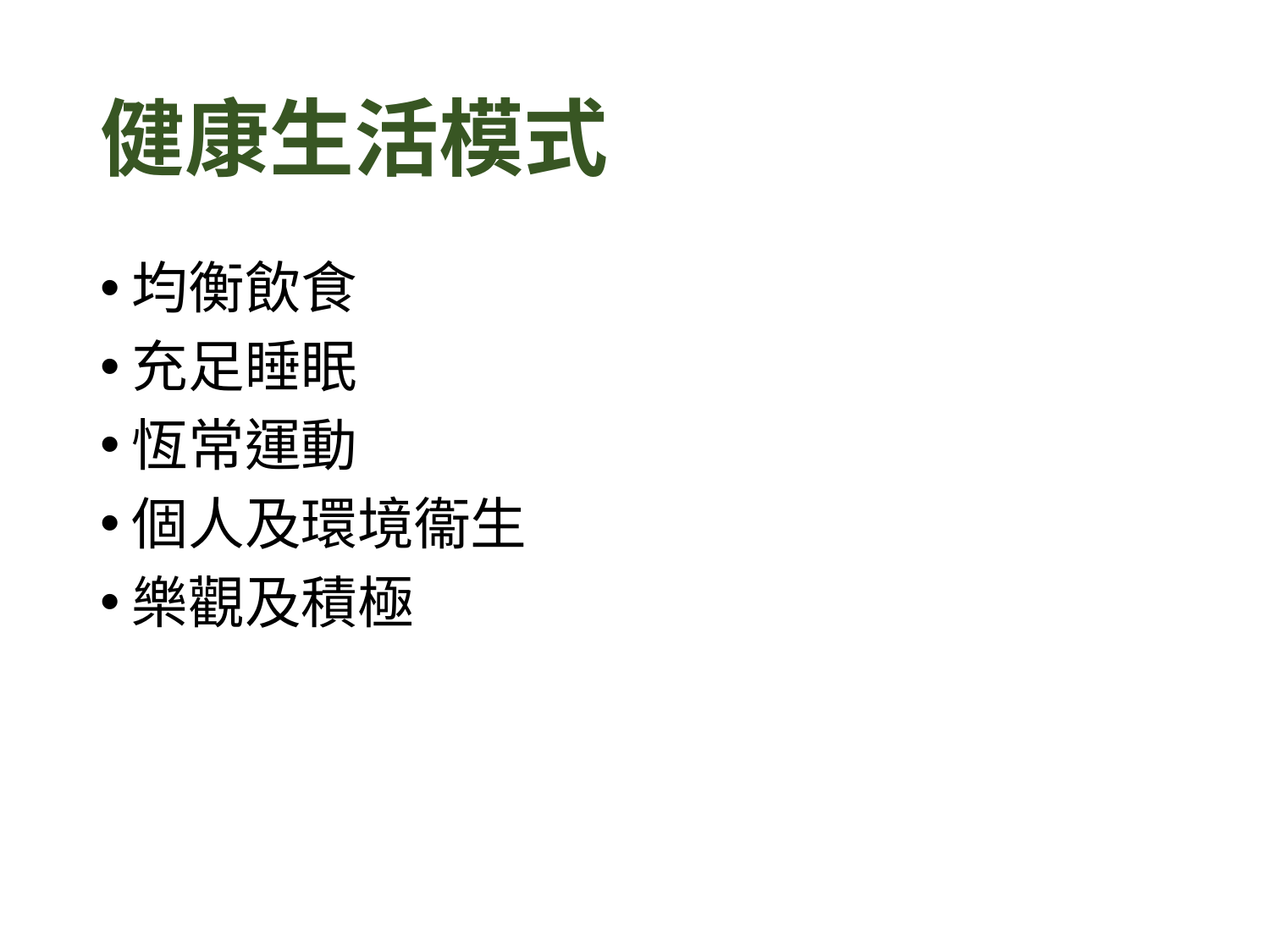

# 健康生活模式
均衡飲食
充足睡眠
恆常運動
個人及環境衞生
樂觀及積極